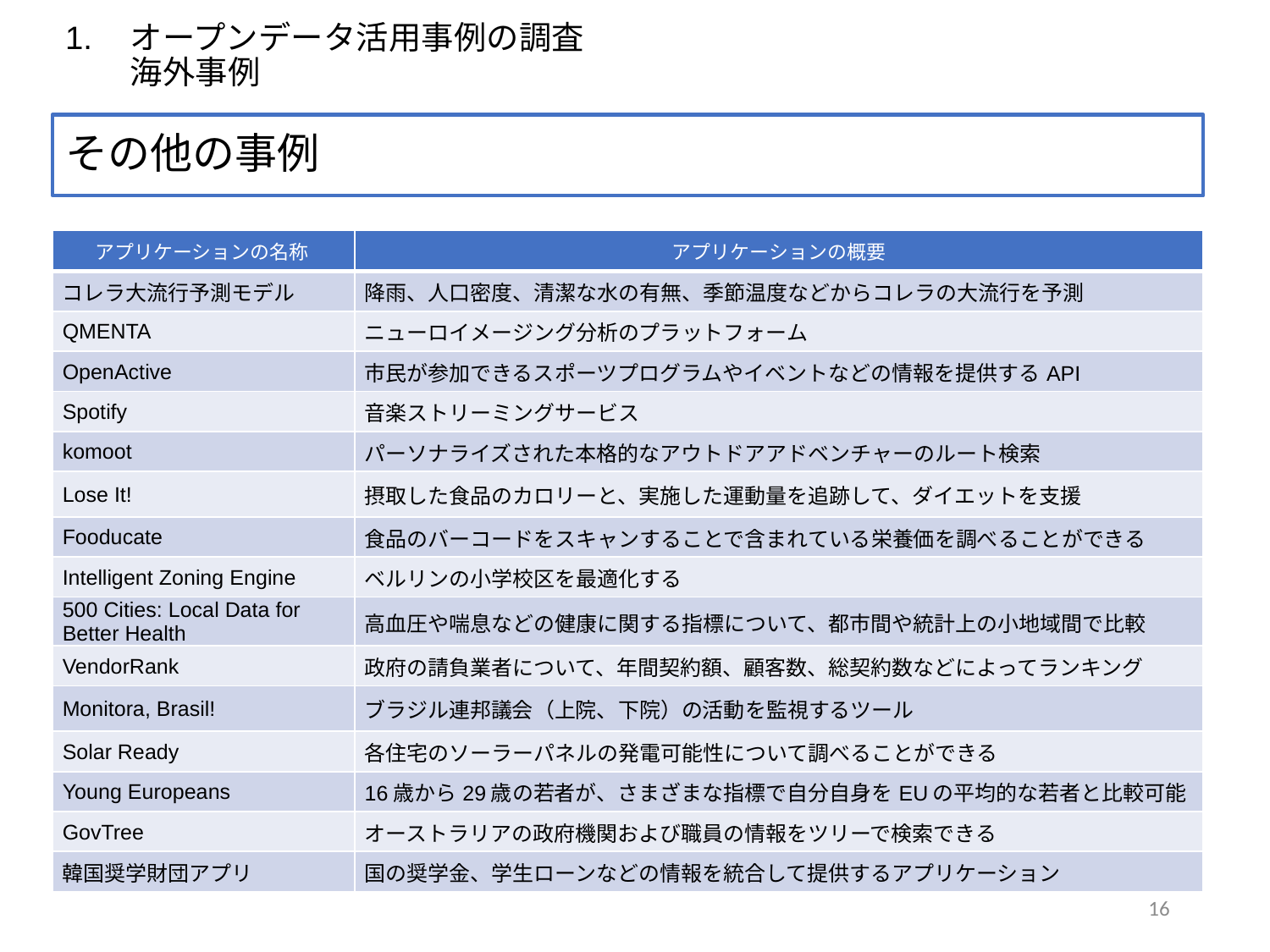

# オープンデータ活用事例の調査 海外事例
その他の事例
| アプリケーションの名称 | アプリケーションの概要 |
| --- | --- |
| コレラ大流行予測モデル | 降雨、人口密度、清潔な水の有無、季節温度などからコレラの大流行を予測 |
| QMENTA | ニューロイメージング分析のプラットフォーム |
| OpenActive | 市民が参加できるスポーツプログラムやイベントなどの情報を提供するAPI |
| Spotify | 音楽ストリーミングサービス |
| komoot | パーソナライズされた本格的なアウトドアアドベンチャーのルート検索 |
| Lose It! | 摂取した食品のカロリーと、実施した運動量を追跡して、ダイエットを支援 |
| Fooducate | 食品のバーコードをスキャンすることで含まれている栄養価を調べることができる |
| Intelligent Zoning Engine | ベルリンの小学校区を最適化する |
| 500 Cities: Local Data for Better Health | 高血圧や喘息などの健康に関する指標について、都市間や統計上の小地域間で比較 |
| VendorRank | 政府の請負業者について、年間契約額、顧客数、総契約数などによってランキング |
| Monitora, Brasil! | ブラジル連邦議会（上院、下院）の活動を監視するツール |
| Solar Ready | 各住宅のソーラーパネルの発電可能性について調べることができる |
| Young Europeans | 16歳から29歳の若者が、さまざまな指標で自分自身をEUの平均的な若者と比較可能 |
| GovTree | オーストラリアの政府機関および職員の情報をツリーで検索できる |
| 韓国奨学財団アプリ | 国の奨学金、学生ローンなどの情報を統合して提供するアプリケーション |
16